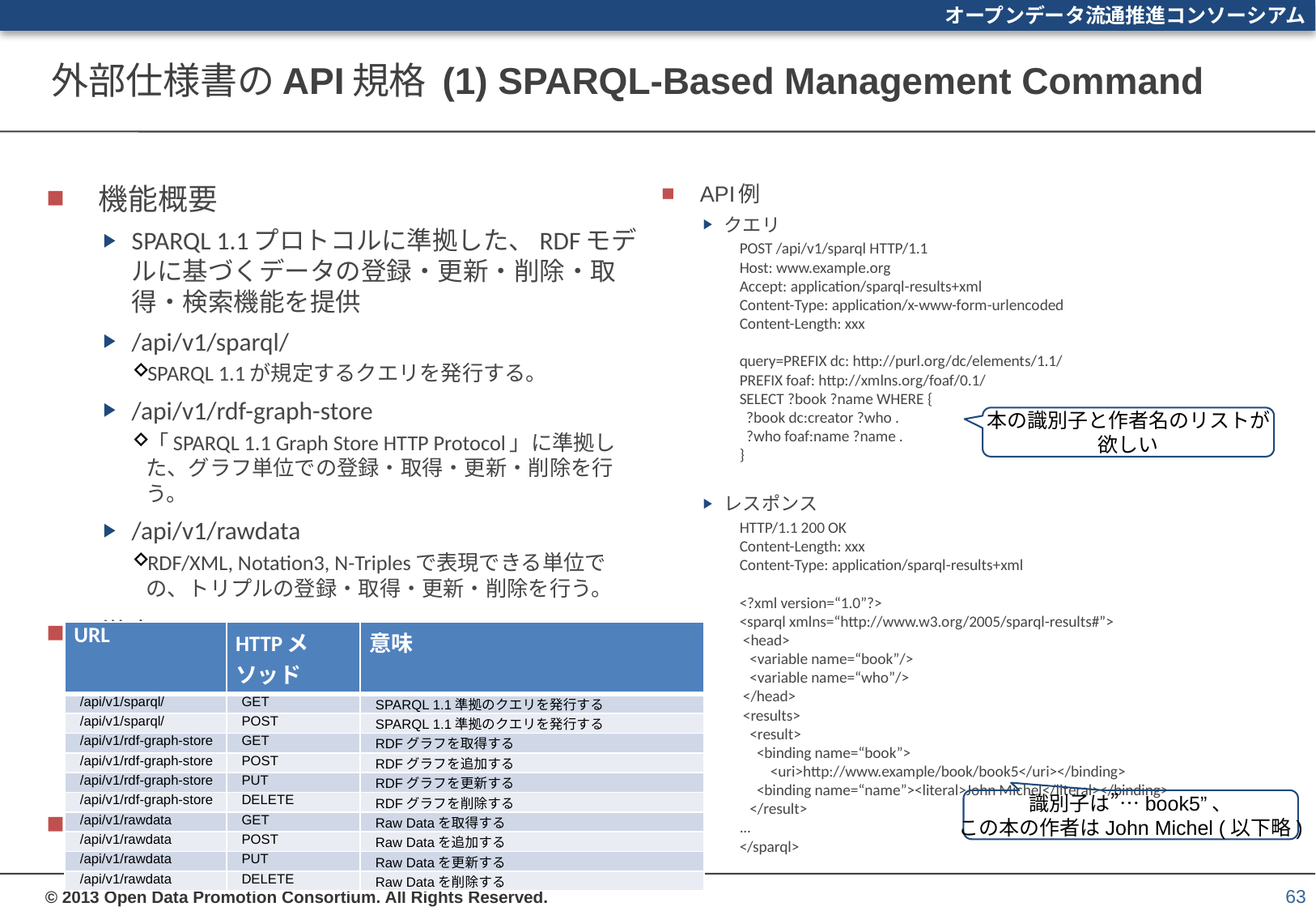

# 外部仕様書のAPI規格 (1) SPARQL-Based Management Command
機能概要
SPARQL 1.1プロトコルに準拠した、RDFモデルに基づくデータの登録・更新・削除・取得・検索機能を提供
/api/v1/sparql/
SPARQL 1.1が規定するクエリを発行する。
/api/v1/rdf-graph-store
「SPARQL 1.1 Graph Store HTTP Protocol」に準拠した、グラフ単位での登録・取得・更新・削除を行う。
/api/v1/rawdata
RDF/XML, Notation3, N-Triplesで表現できる単位での、トリプルの登録・取得・更新・削除を行う。
備考
リクエストパラメータの形式をContent-Typeヘッダで指定する。
レスポンスパラメータの形式をAcceptヘッダで指定する。
APIリスト
API例
クエリ
POST /api/v1/sparql HTTP/1.1
Host: www.example.org
Accept: application/sparql-results+xml
Content-Type: application/x-www-form-urlencoded
Content-Length: xxx
query=PREFIX dc: http://purl.org/dc/elements/1.1/
PREFIX foaf: http://xmlns.org/foaf/0.1/
SELECT ?book ?name WHERE {
  ?book dc:creator ?who .
  ?who foaf:name ?name .
}

レスポンス
HTTP/1.1 200 OK
Content-Length: xxx
Content-Type: application/sparql-results+xml
<?xml version=“1.0”?>
<sparql xmlns=“http://www.w3.org/2005/sparql-results#”>
 <head>
   <variable name=“book”/>
   <variable name=“who”/>
 </head>
 <results>
   <result>
     <binding name=“book”>
         <uri>http://www.example/book/book5</uri></binding>
     <binding name=“name”><literal>John Michel</literal></binding>
   </result>
...
</sparql>

本の識別子と作者名のリストが
欲しい
| URL | HTTPメソッド | 意味 |
| --- | --- | --- |
| /api/v1/sparql/ | GET | SPARQL 1.1準拠のクエリを発行する |
| /api/v1/sparql/ | POST | SPARQL 1.1準拠のクエリを発行する |
| /api/v1/rdf-graph-store | GET | RDFグラフを取得する |
| /api/v1/rdf-graph-store | POST | RDFグラフを追加する |
| /api/v1/rdf-graph-store | PUT | RDFグラフを更新する |
| /api/v1/rdf-graph-store | DELETE | RDFグラフを削除する |
| /api/v1/rawdata | GET | Raw Dataを取得する |
| /api/v1/rawdata | POST | Raw Dataを追加する |
| /api/v1/rawdata | PUT | Raw Dataを更新する |
| /api/v1/rawdata | DELETE | Raw Dataを削除する |
識別子は”…book5”、
この本の作者はJohn Michel (以下略)
63